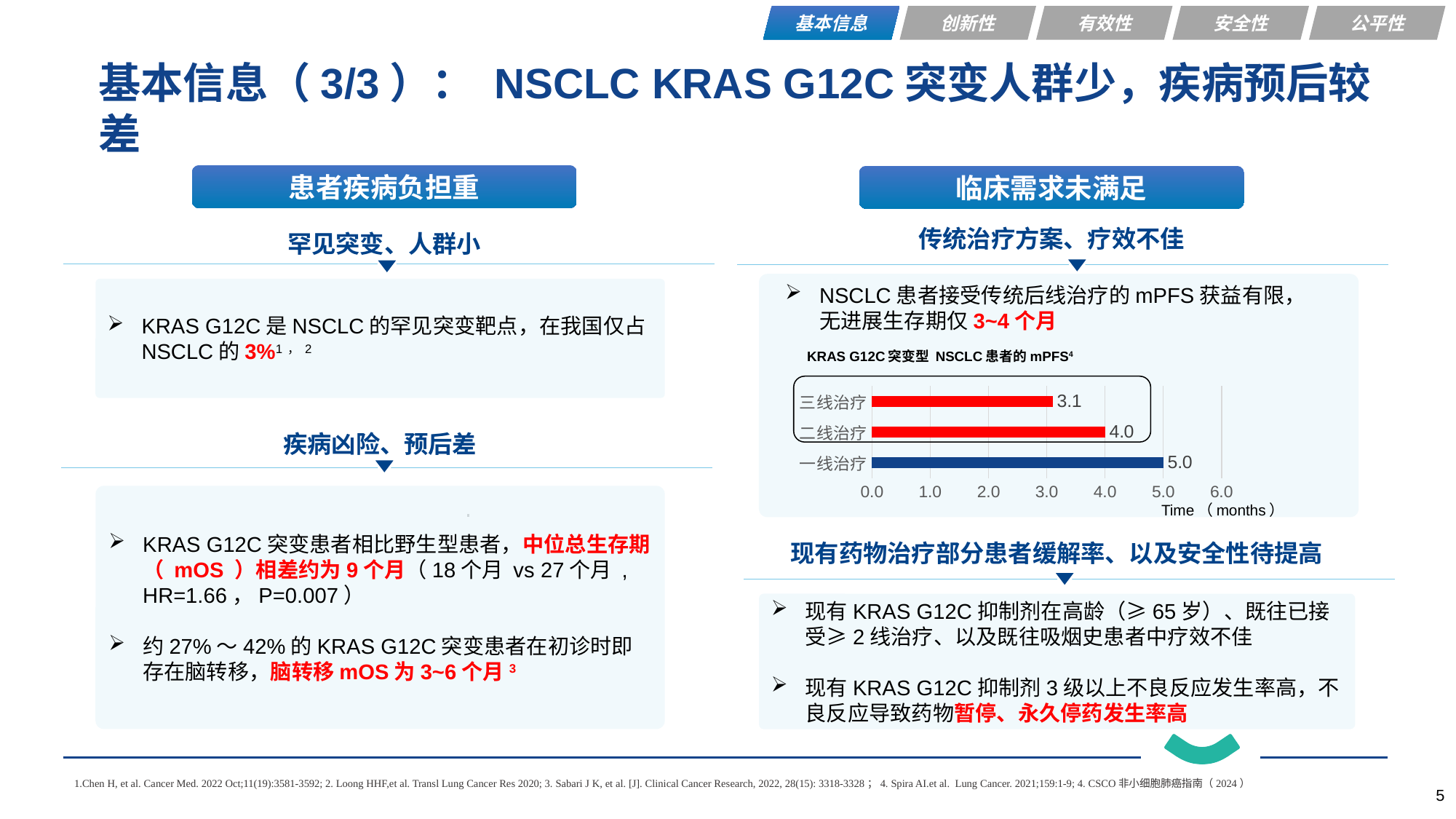

基本信息
创新性
有效性
安全性
公平性
# 基本信息（3/3）： NSCLC KRAS G12C突变人群少，疾病预后较差
患者疾病负担重
临床需求未满足
传统治疗方案、疗效不佳
罕见突变、人群小

NSCLC患者接受传统后线治疗的mPFS获益有限，无进展生存期仅3~4个月
KRAS G12C是NSCLC的罕见突变靶点，在我国仅占NSCLC的3%1，2
KRAS G12C突变型 NSCLC患者的mPFS4

### Chart

| Category | 中位rwPFS |
|---|---|
| 一线治疗 | 5.0 |
| 二线治疗 | 4.0 |
| 三线治疗 | 3.1 |
Time（months）

疾病凶险、预后差

KRAS G12C突变患者相比野生型患者，中位总生存期（ mOS ）相差约为9个月（18个月 vs 27个月 , HR=1.66，P=0.007）

约27%～42%的KRAS G12C突变患者在初诊时即存在脑转移，脑转移mOS为3~6个月3
现有药物治疗部分患者缓解率、以及安全性待提高

现有KRAS G12C抑制剂在高龄（≥65岁）、既往已接受≥2线治疗、以及既往吸烟史患者中疗效不佳

现有KRAS G12C抑制剂3级以上不良反应发生率高，不良反应导致药物暂停、永久停药发生率高
1.Chen H, et al. Cancer Med. 2022 Oct;11(19):3581-3592; 2. Loong HHF,et al. Transl Lung Cancer Res 2020; 3. Sabari J K, et al. [J]. Clinical Cancer Research, 2022, 28(15): 3318-3328；4. Spira AI.et al.  Lung Cancer. 2021;159:1-9; 4. CSCO非小细胞肺癌指南（2024）
5